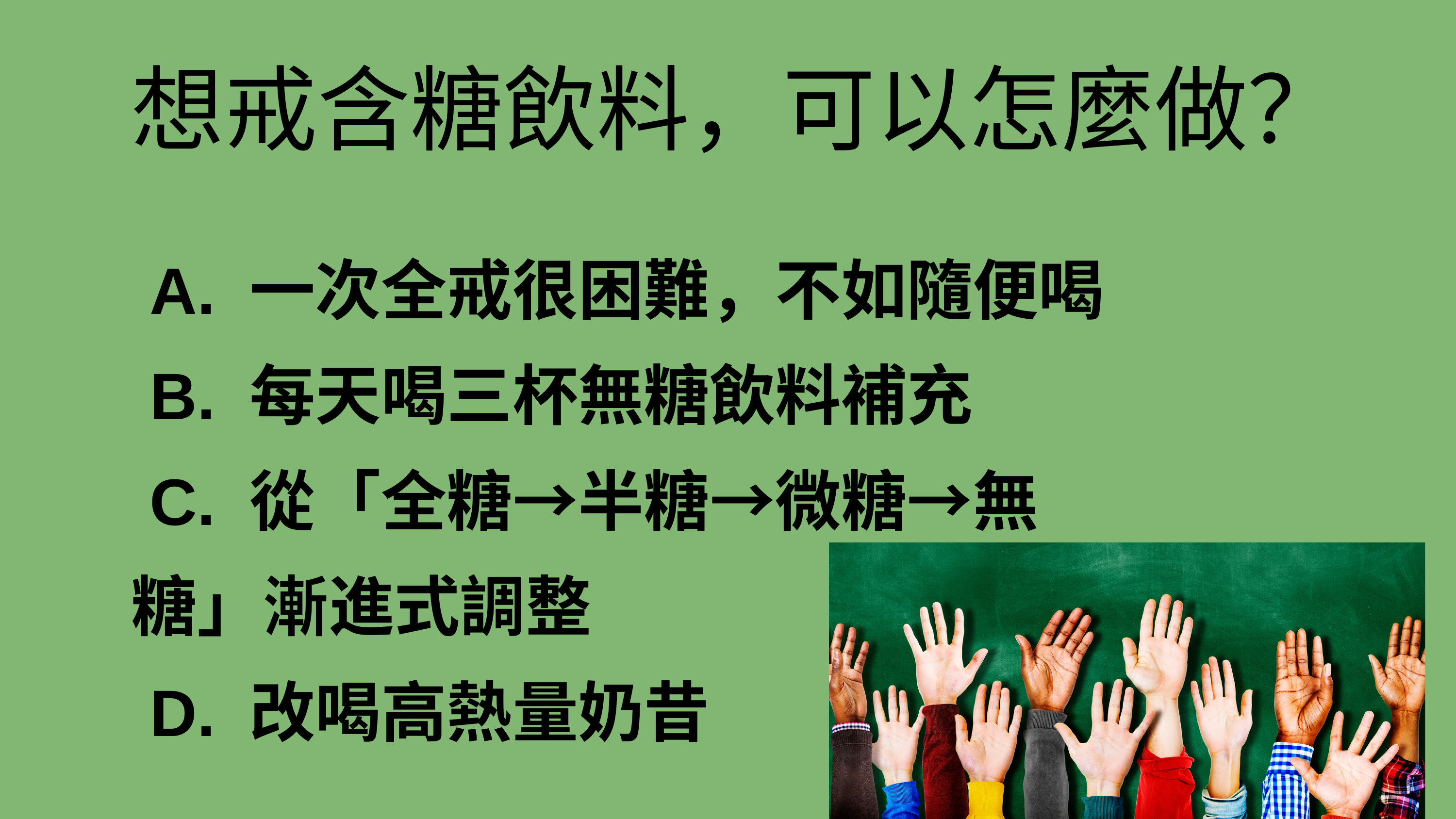

想戒含糖飲料，可以怎麼做？
 A. 一次全戒很困難，不如隨便喝
 B. 每天喝三杯無糖飲料補充
 C. 從「全糖→半糖→微糖→無糖」漸進式調整
 D. 改喝高熱量奶昔